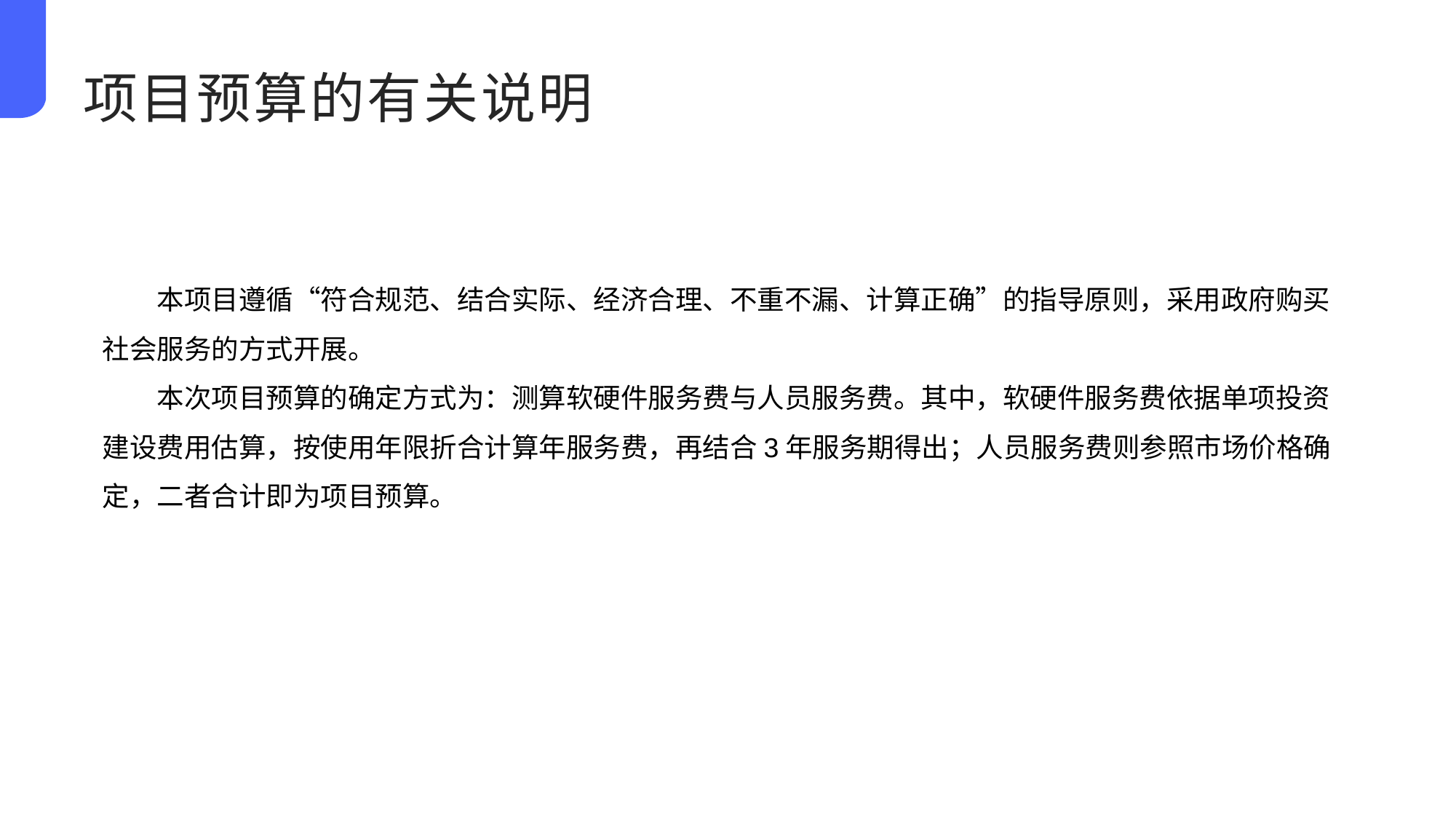

项目预算的有关说明
本项目遵循“符合规范、结合实际、经济合理、不重不漏、计算正确”的指导原则，采用政府购买社会服务的方式开展。
本次项目预算的确定方式为：测算软硬件服务费与人员服务费。其中，软硬件服务费依据单项投资建设费用估算，按使用年限折合计算年服务费，再结合3年服务期得出；人员服务费则参照市场价格确定，二者合计即为项目预算。
34